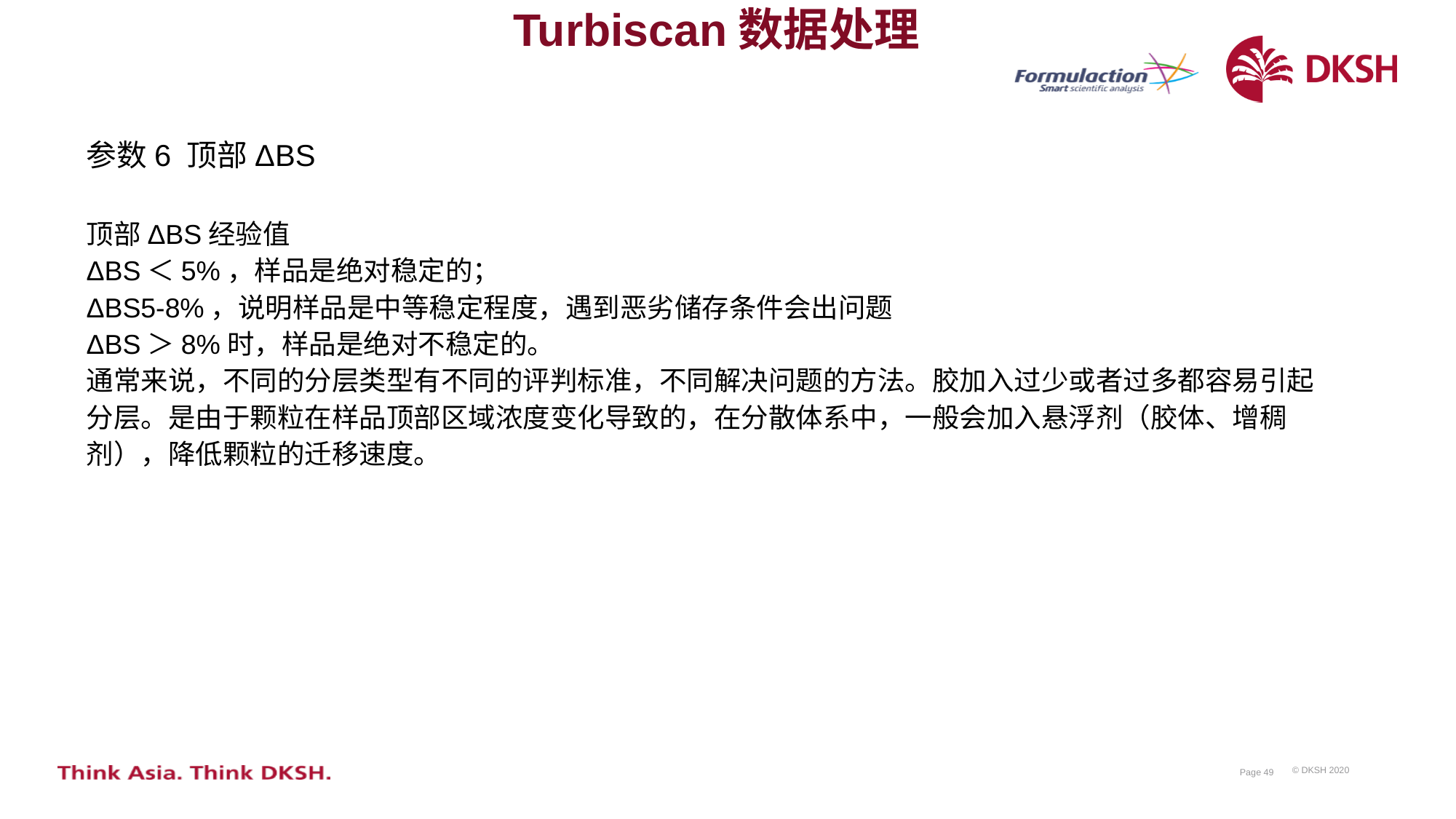

Turbiscan数据处理
参数6 顶部ΔBS

顶部ΔBS经验值
ΔBS＜5%，样品是绝对稳定的；
ΔBS5-8%，说明样品是中等稳定程度，遇到恶劣储存条件会出问题
ΔBS＞8%时，样品是绝对不稳定的。
通常来说，不同的分层类型有不同的评判标准，不同解决问题的方法。胶加入过少或者过多都容易引起分层。是由于颗粒在样品顶部区域浓度变化导致的，在分散体系中，一般会加入悬浮剂（胶体、增稠剂），降低颗粒的迁移速度。